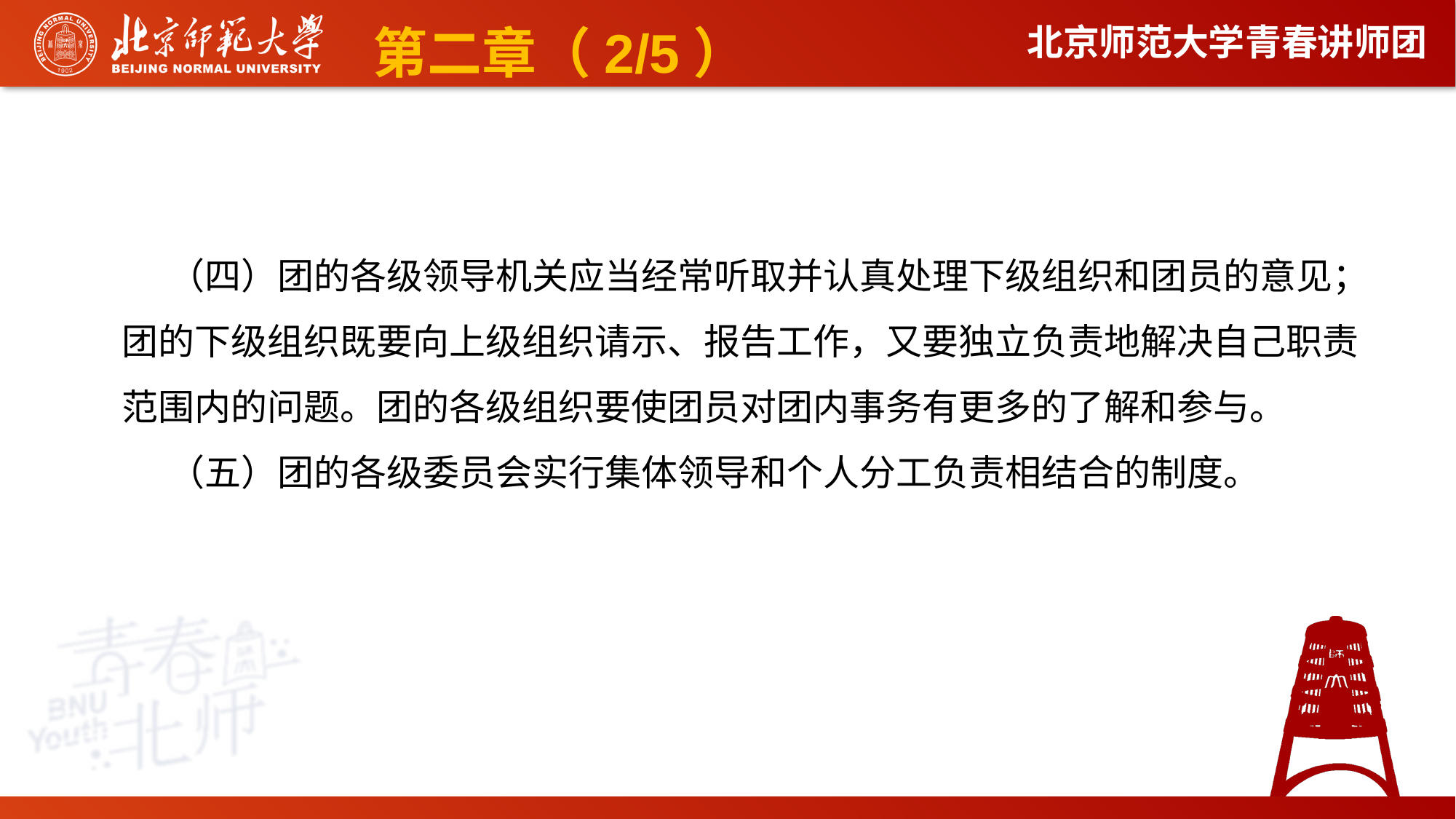

第二章（2/5）

（四）团的各级领导机关应当经常听取并认真处理下级组织和团员的意见；团的下级组织既要向上级组织请示、报告工作，又要独立负责地解决自己职责范围内的问题。团的各级组织要使团员对团内事务有更多的了解和参与。
（五）团的各级委员会实行集体领导和个人分工负责相结合的制度。